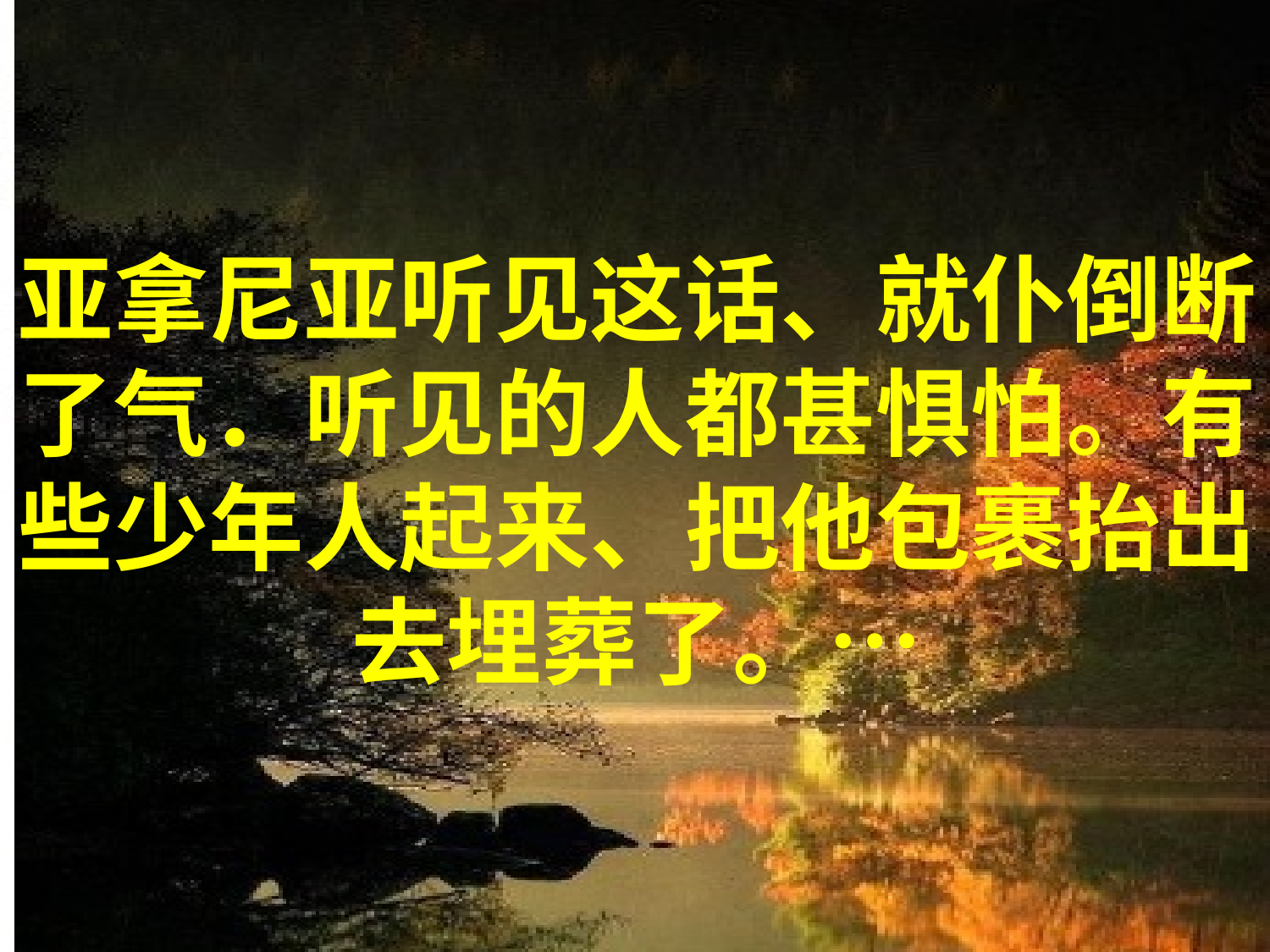

亚拿尼亚听见这话、就仆倒断了气．听见的人都甚惧怕。有些少年人起来、把他包裹抬出去埋葬了。…